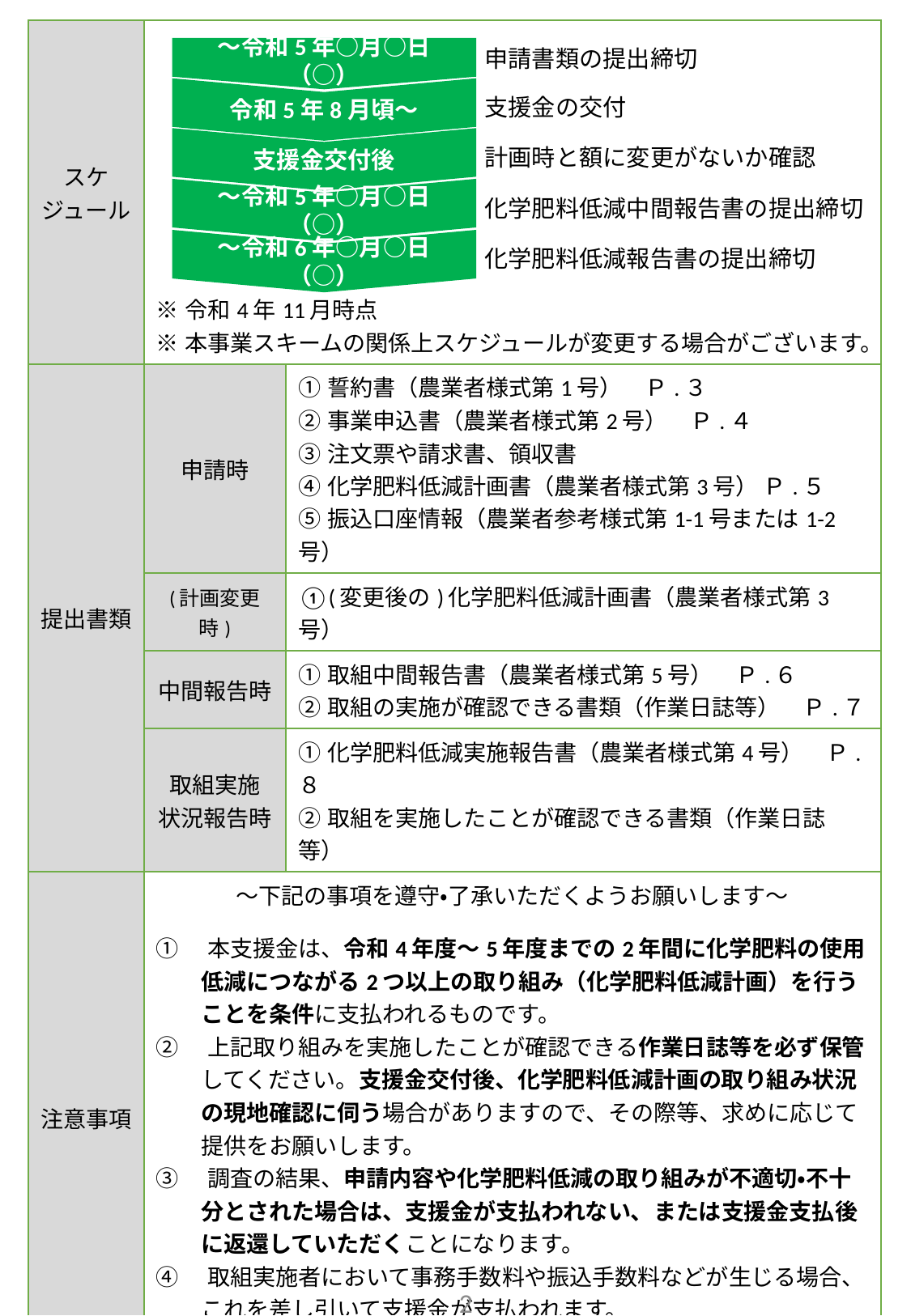

～令和5年○月○日（○）
令和5年8月頃～
支援金交付後
| スケジュール | ※令和4年11月時点 ※本事業スキームの関係上スケジュールが変更する場合がございます。 |  |
| --- | --- | --- |
| 提出書類 | 申請時 | ①誓約書（農業者様式第1号）　Ｐ.３ ②事業申込書（農業者様式第2号）　Ｐ.４ ③注文票や請求書、領収書 ④化学肥料低減計画書（農業者様式第3号） Ｐ.５ ⑤振込口座情報（農業者参考様式第1-1号または1-2号） |
|  | (計画変更時) | ①(変更後の)化学肥料低減計画書（農業者様式第3号） |
|  | 中間報告時 | ①取組中間報告書（農業者様式第5号）　Ｐ.６ ②取組の実施が確認できる書類（作業日誌等）　Ｐ.７ |
|  | 取組実施 状況報告時 | ①化学肥料低減実施報告書（農業者様式第4号）　Ｐ.８ ②取組を実施したことが確認できる書類（作業日誌等） |
| 注意事項 | ～下記の事項を遵守・了承いただくようお願いします～ ①　本支援金は、令和4年度～5年度までの2年間に化学肥料の使用 　　低減につながる2つ以上の取り組み（化学肥料低減計画）を行う 　　ことを条件に支払われるものです。 ②　上記取り組みを実施したことが確認できる作業日誌等を必ず保管 　　してください。支援金交付後、化学肥料低減計画の取り組み状況 　　の現地確認に伺う場合がありますので、その際等、求めに応じて 　　提供をお願いします。 ③　調査の結果、申請内容や化学肥料低減の取り組みが不適切・不十 　　分とされた場合は、支援金が支払われない、または支援金支払後 　　に返還していただくことになります。 ④　取組実施者において事務手数料や振込手数料などが生じる場合、 　　これを差し引いて支援金が支払われます。 ⑤　支援金は農業所得の雑収入として取り扱うこととなります。 |  |
| 申請・ 問合せ先 | ①ＪＡ○○　○○営農経済センター 　ＴＥＬ　○○－○○○○－○○○○ ②ＪＡ○○　△△営農経済センター 　ＴＥＬ　○○－○○○○－○○○○ ③ＪＡ○○　◇◇営農経済センター 　ＴＥＬ　○○－○○○○－○○○○ |  |
申請書類の提出締切
～令和5年○月○日（○）
支援金の交付
～令和6年○月○日（○）
計画時と額に変更がないか確認
化学肥料低減中間報告書の提出締切
化学肥料低減報告書の提出締切
2